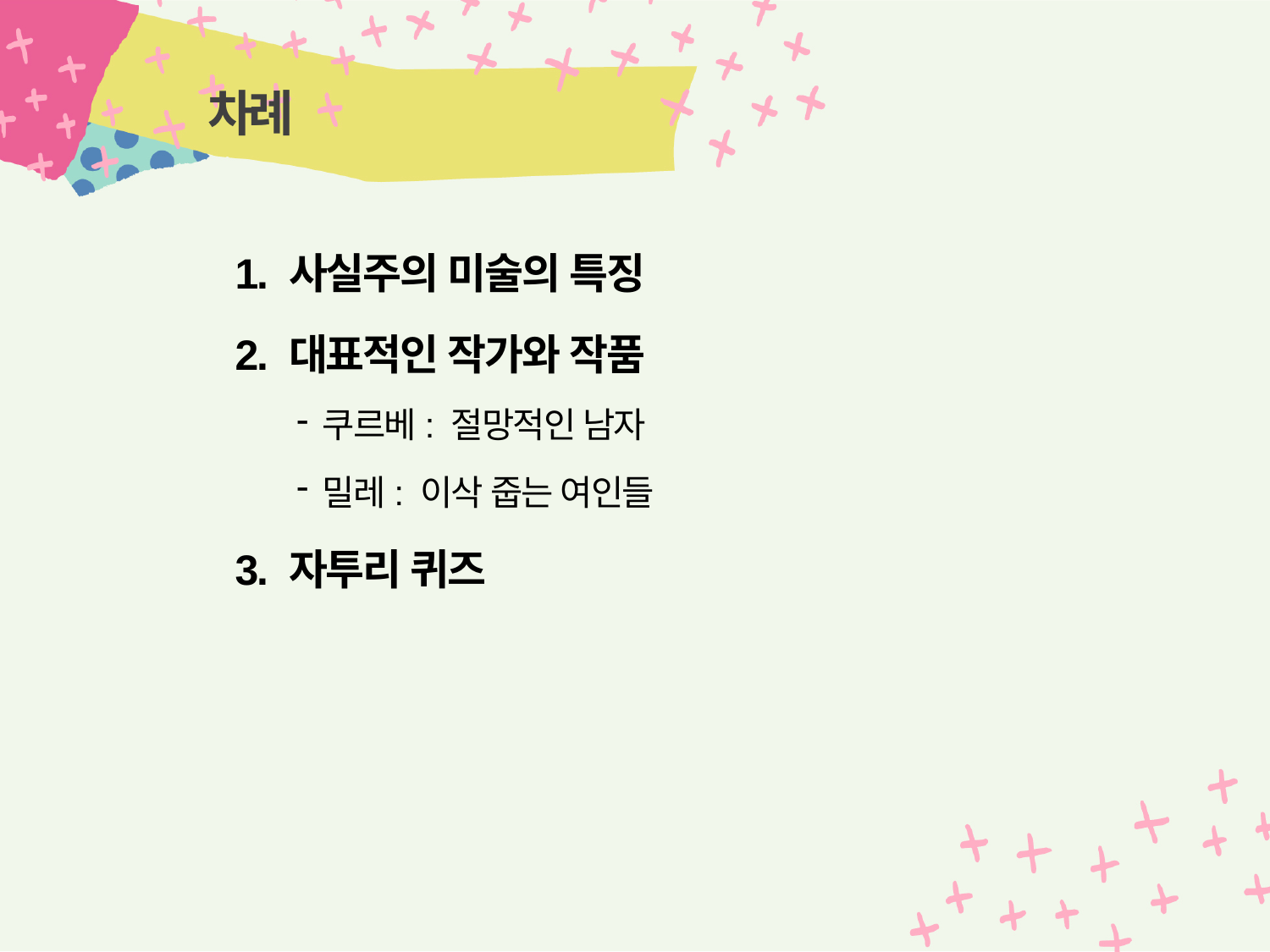

# 차례
1. 사실주의 미술의 특징
2. 대표적인 작가와 작품
쿠르베: 절망적인 남자
밀레: 이삭 줍는 여인들
3. 자투리 퀴즈